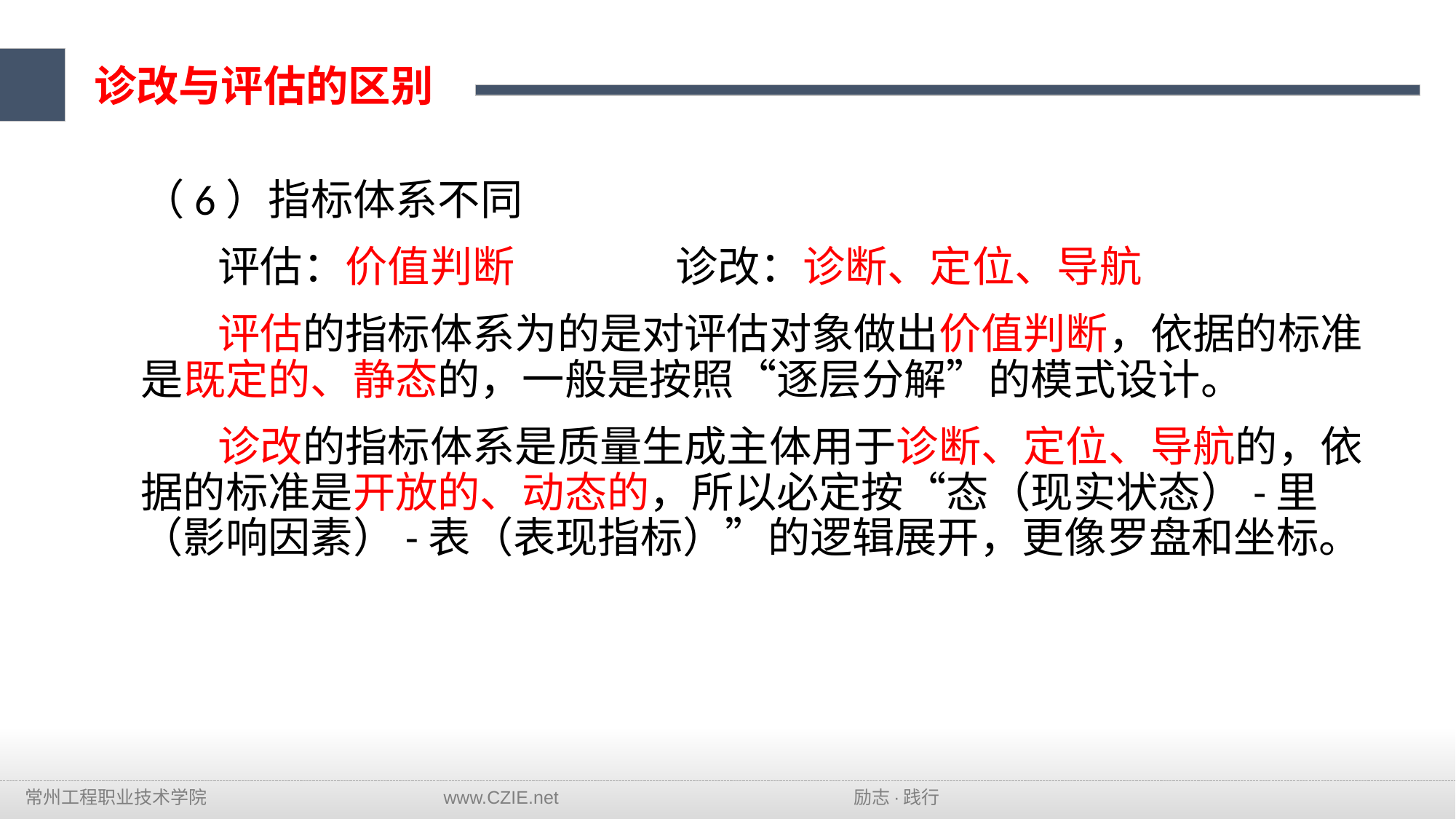

诊改与评估的区别

（6）指标体系不同
       评估：价值判断                 诊改：诊断、定位、导航
       评估的指标体系为的是对评估对象做出价值判断，依据的标准是既定的、静态的，一般是按照“逐层分解”的模式设计。
       诊改的指标体系是质量生成主体用于诊断、定位、导航的，依据的标准是开放的、动态的，所以必定按“态（现实状态）-里（影响因素）-表（表现指标）”的逻辑展开，更像罗盘和坐标。